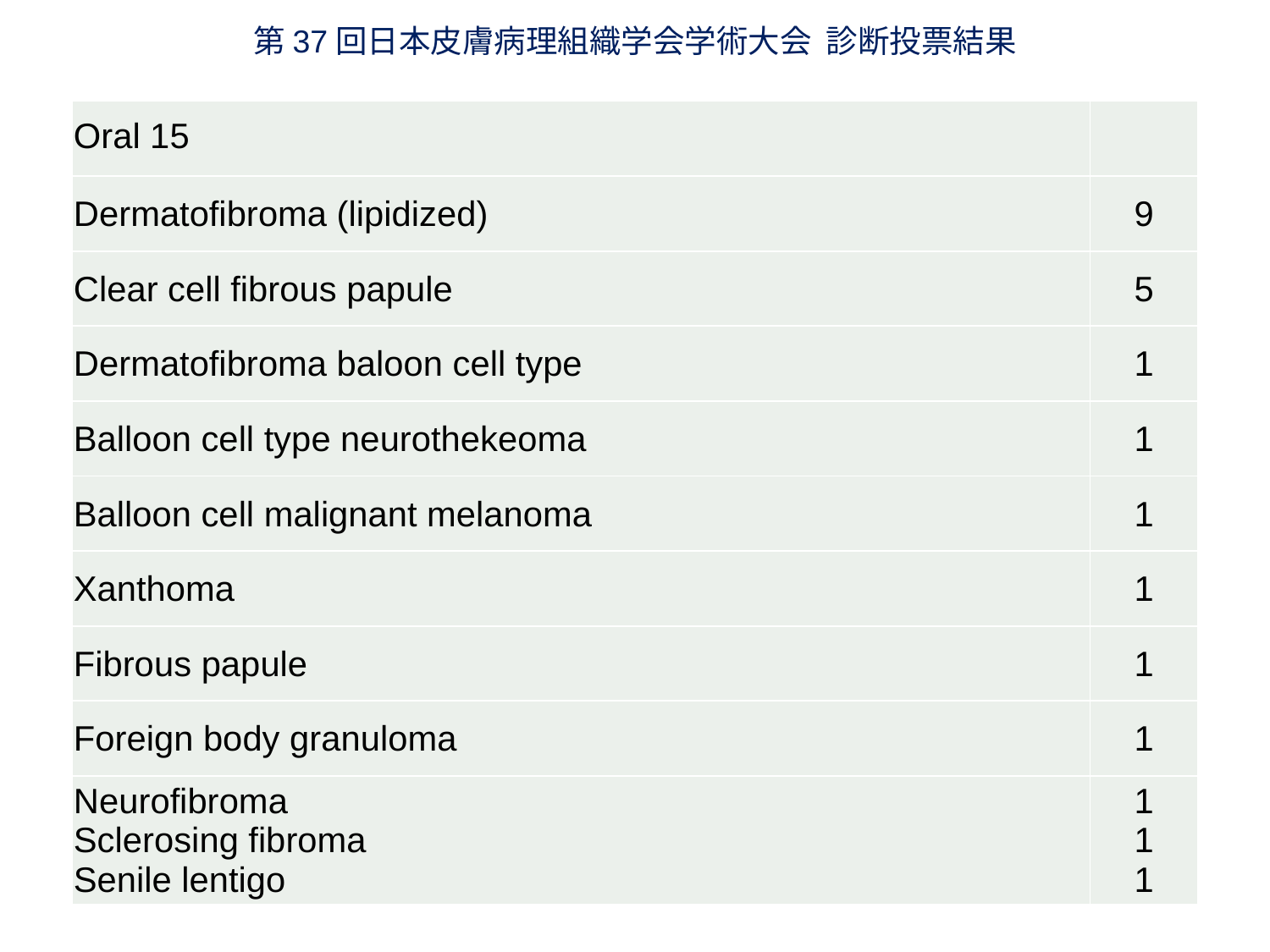

第37回日本皮膚病理組織学会学術大会  診断投票結果
| Oral 15 |  |
| --- | --- |
| Dermatofibroma (lipidized) | 9 |
| Clear cell fibrous papule | 5 |
| Dermatofibroma baloon cell type | 1 |
| Balloon cell type neurothekeoma | 1 |
| Balloon cell malignant melanoma | 1 |
| Xanthoma | 1 |
| Fibrous papule | 1 |
| Foreign body granuloma | 1 |
| Neurofibroma Sclerosing fibroma Senile lentigo | 1 1 1 |